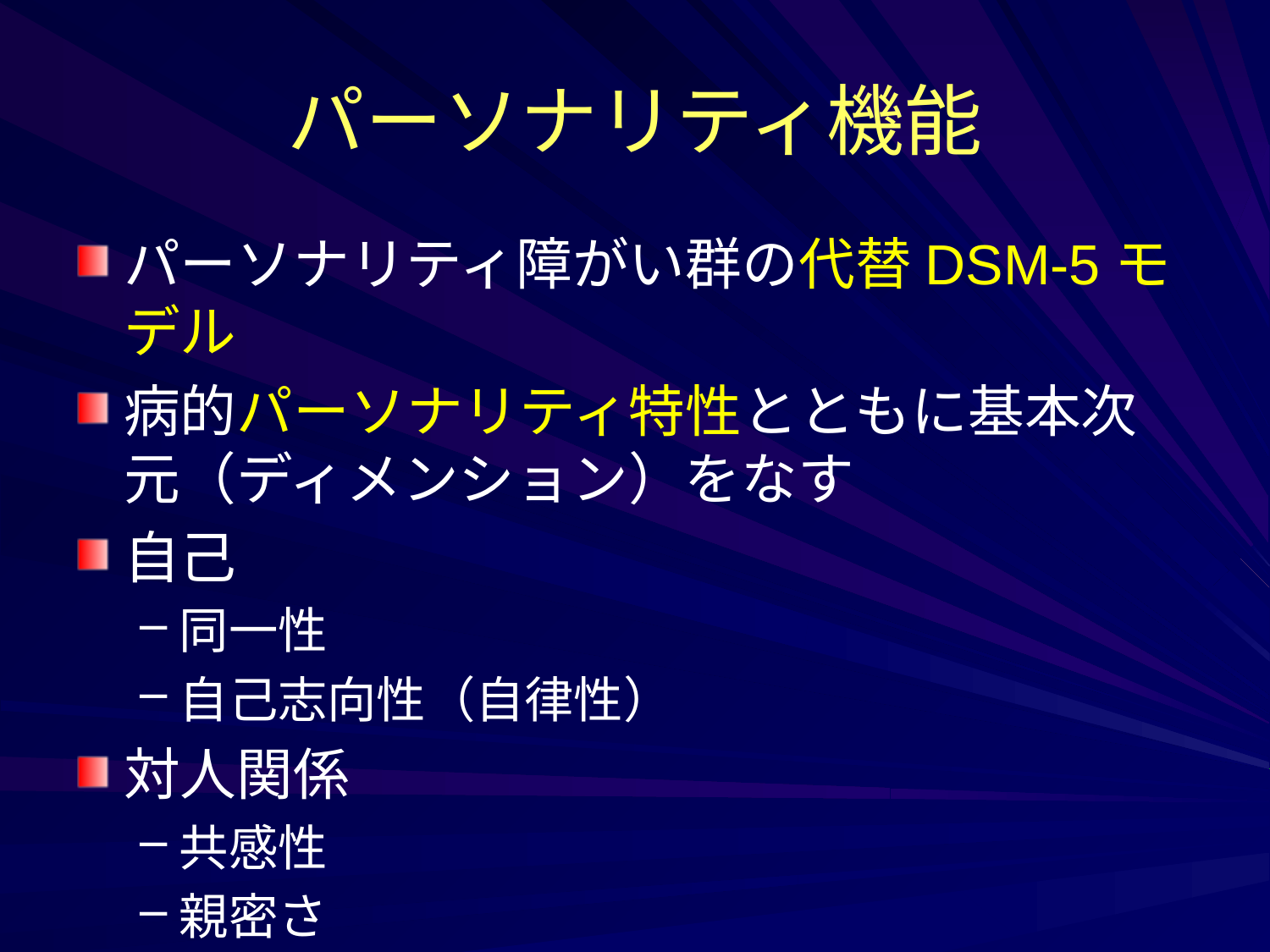

# パーソナリティ機能
パーソナリティ障がい群の代替DSM-5モデル
病的パーソナリティ特性とともに基本次元（ディメンション）をなす
自己
同一性
自己志向性（自律性）
対人関係
共感性
親密さ